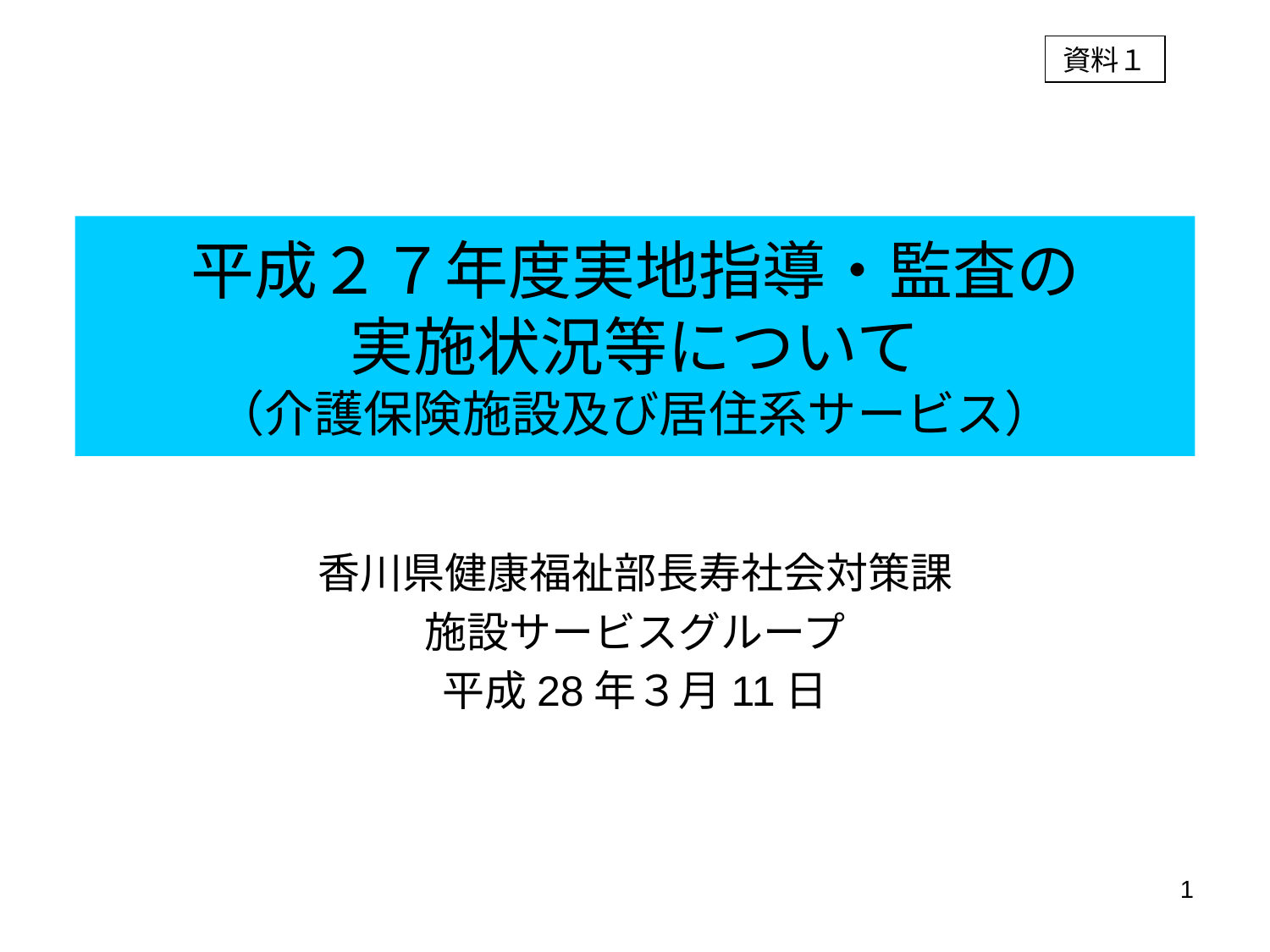

資料１
# 平成２７年度実地指導・監査の 実施状況等について （介護保険施設及び居住系サービス）
香川県健康福祉部長寿社会対策課
施設サービスグループ
平成28年３月11日
1